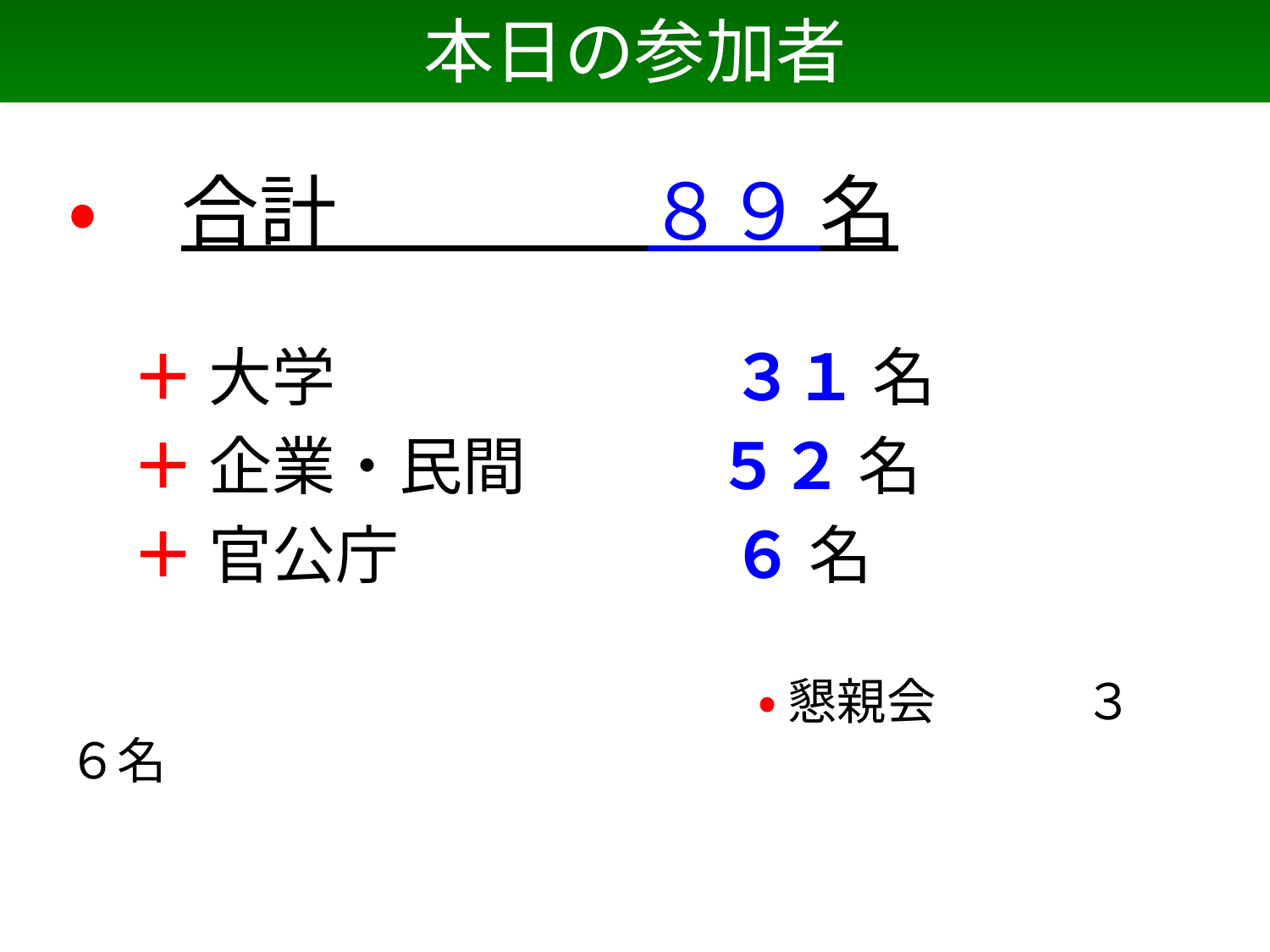

# 本日の参加者
• 合計　　　　８９ 名

　＋ 大学　　　　　　 ３１ 名
　＋ 企業・民間　　　５２ 名
　＋ 官公庁　　　　　 ６ 名

　　　　　　　　　　　　　　• 懇親会　　　３６名